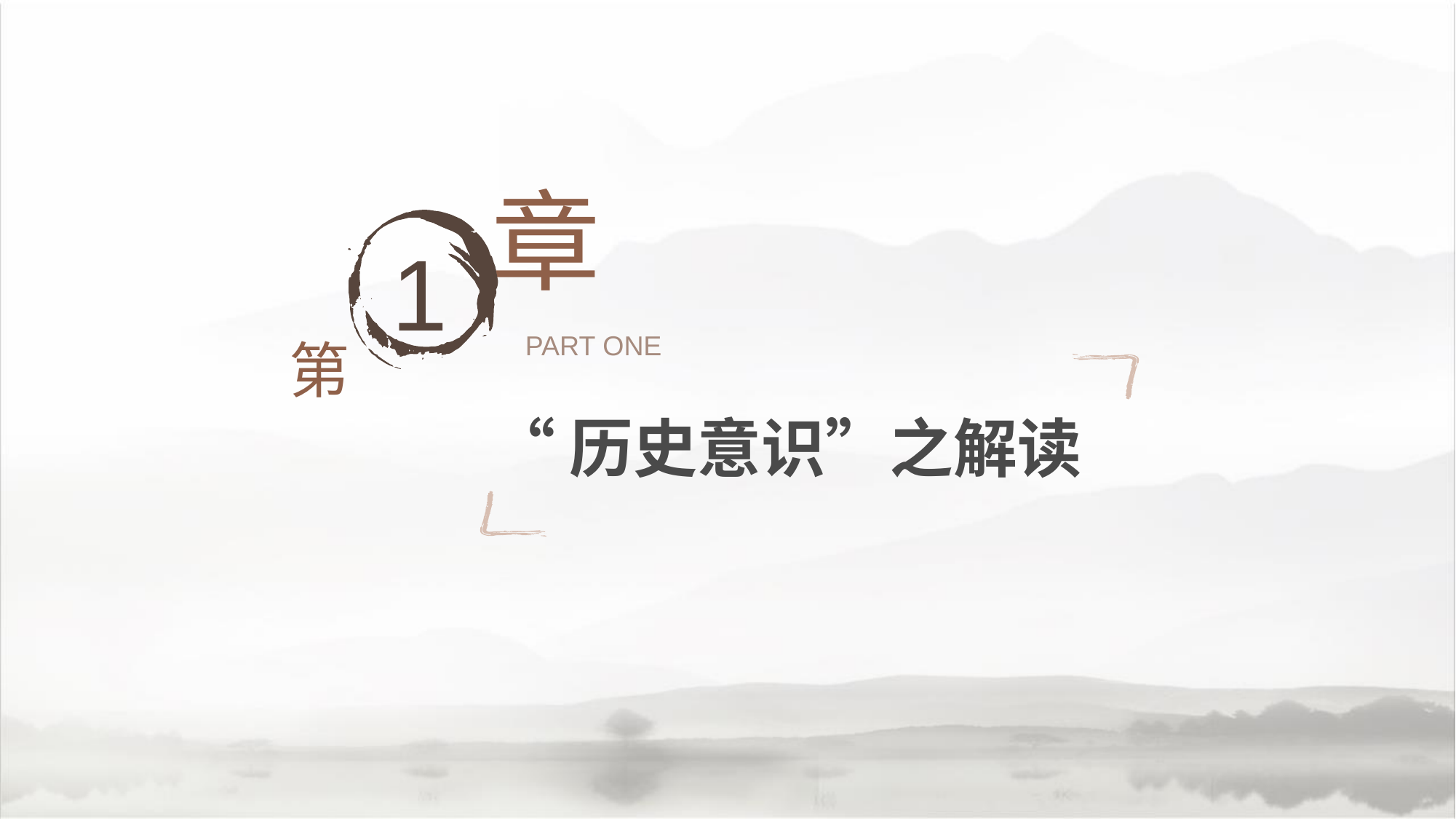

章
1

PART ONE
第
# “历史意识”之解读